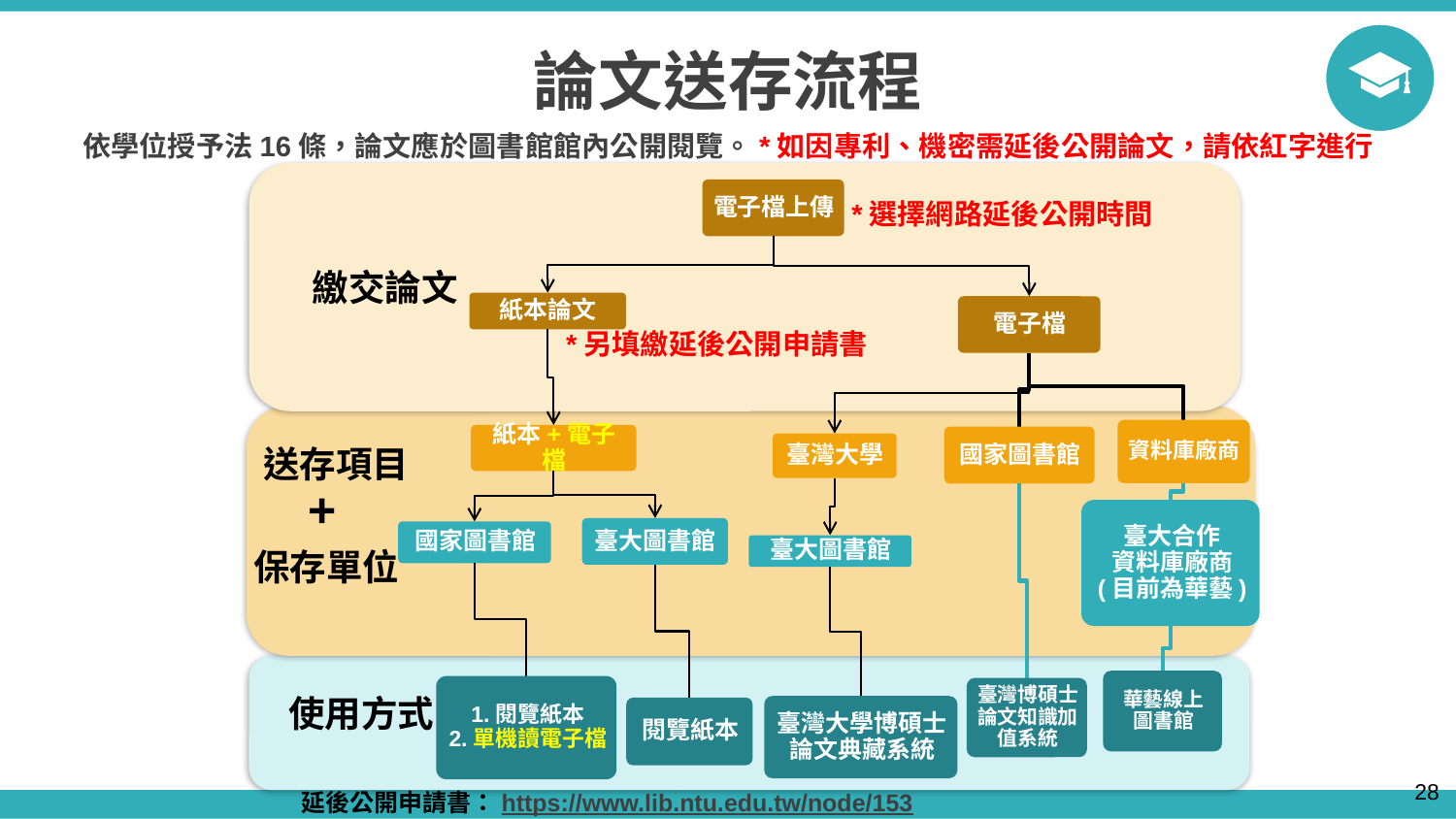

論文送存流程
依學位授予法16條，論文應於圖書館館內公開閱覽。*如因專利、機密需延後公開論文，請依紅字進行
電子檔上傳
紙本論文
紙本+電子檔
國家圖書館
1.閱覽紙本
2.單機讀電子檔
臺大圖書館
閱覽紙本
電子檔
臺灣大學
臺大圖書館
臺灣大學博碩士論文典藏系統
國家圖書館
臺灣博碩士論文知識加值系統
資料庫廠商
臺大合作
資料庫廠商
(目前為華藝)
華藝線上
圖書館

*選擇網路延後公開時間
繳交論文
*另填繳延後公開申請書

送存項目
+
保存單位

使用方式
28
延後公開申請書：https://www.lib.ntu.edu.tw/node/153